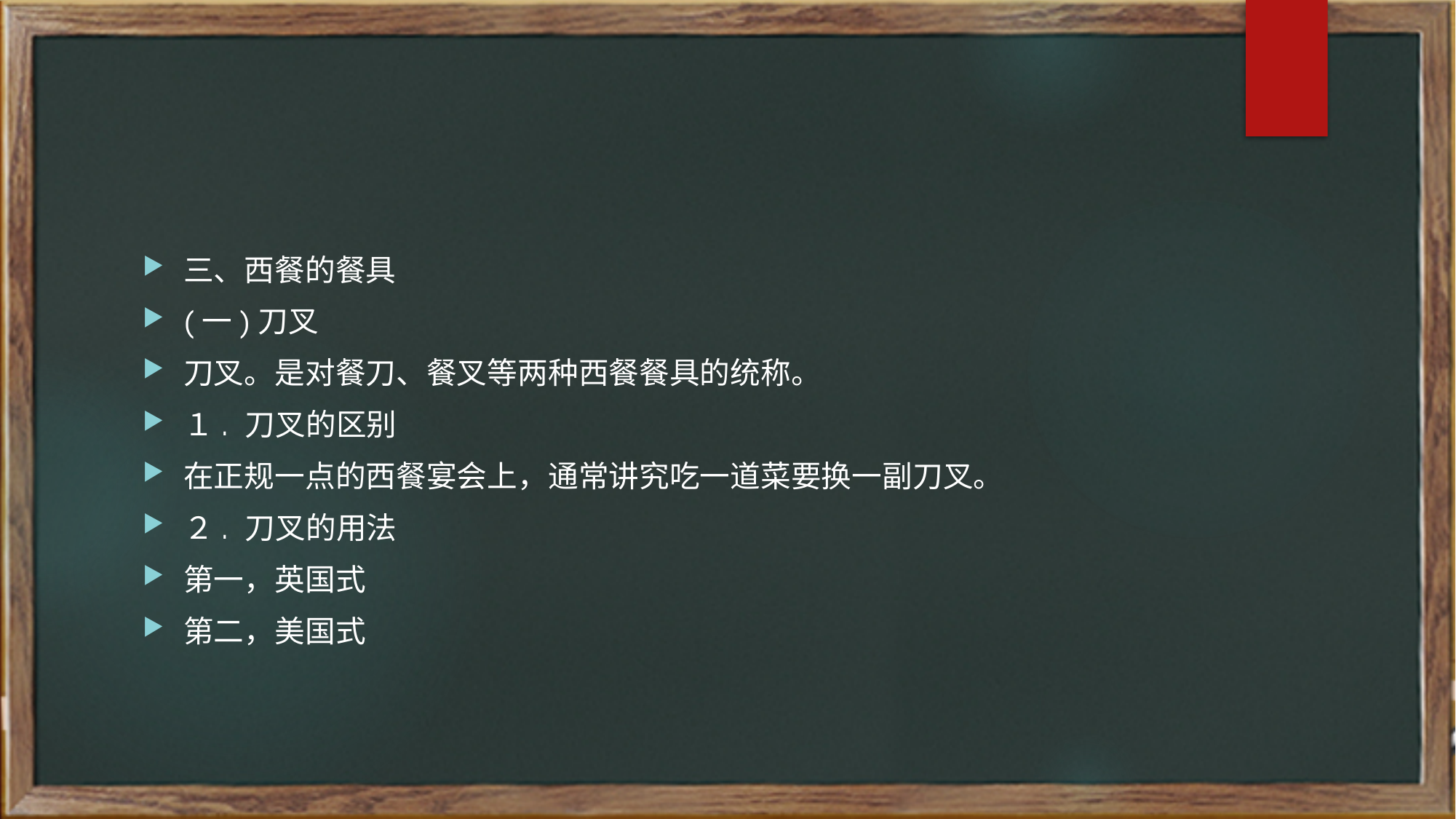

三、西餐的餐具
(一)刀叉
刀叉。是对餐刀、餐叉等两种西餐餐具的统称。
１. 刀叉的区别
在正规一点的西餐宴会上，通常讲究吃一道菜要换一副刀叉。
２. 刀叉的用法
第一，英国式
第二，美国式